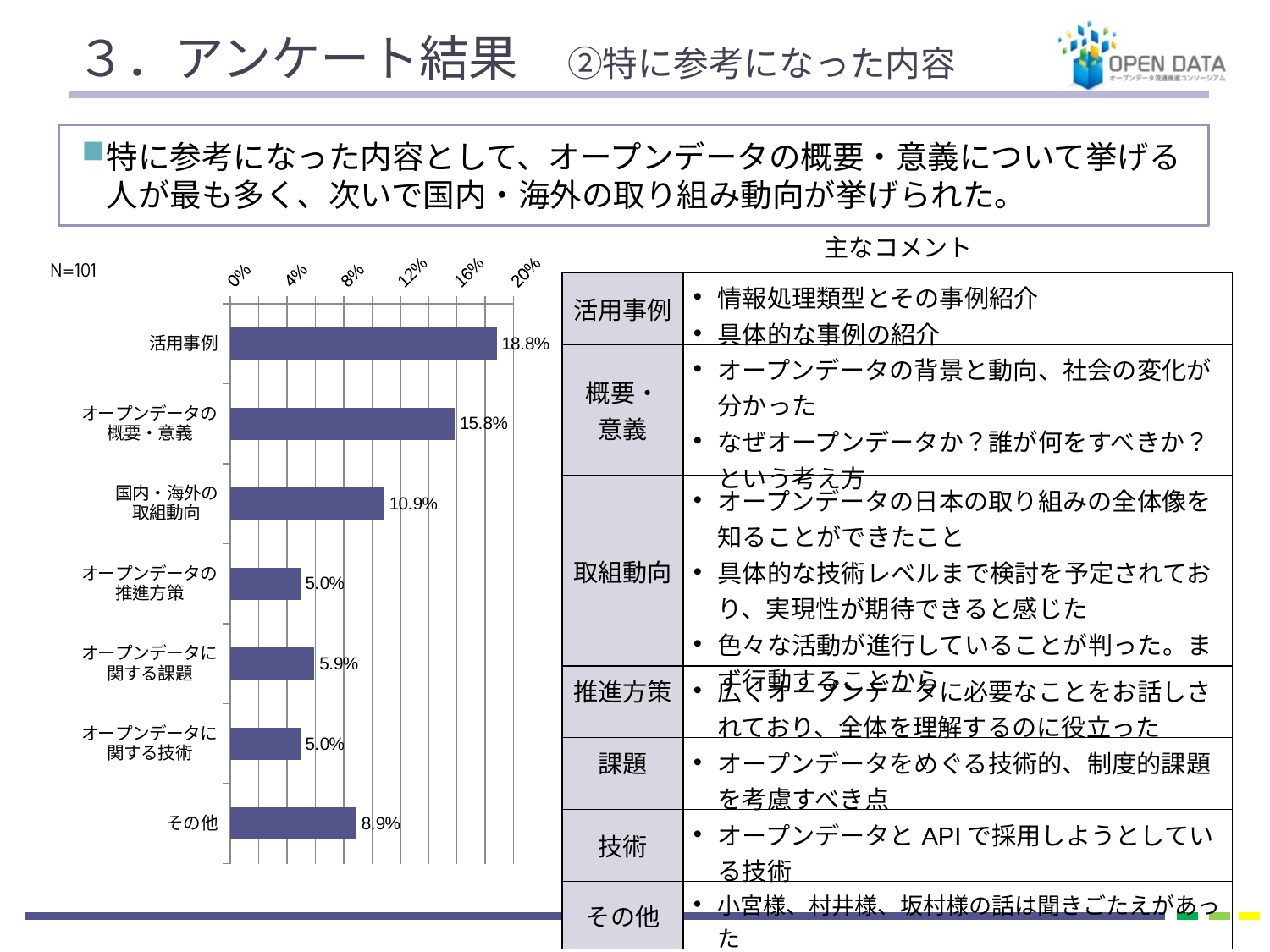

# ３．アンケート結果　②特に参考になった内容

特に参考になった内容として、オープンデータの概要・意義について挙げる人が最も多く、次いで国内・海外の取り組み動向が挙げられた。
主なコメント

### Chart

| Category |  |
|---|---|
| 活用事例 | 0.18811881188118812 |
| オープンデータの
概要・意義 | 0.15841584158415842 |
| 国内・海外の
取組動向 | 0.10891089108910891 |
| オープンデータの
推進方策 | 0.04950495049504951 |
| オープンデータに
関する課題 | 0.0594059405940594 |
| オープンデータに
関する技術 | 0.04950495049504951 |
| その他 | 0.0891089108910891 |
| 活用事例 | 情報処理類型とその事例紹介 具体的な事例の紹介 |
| --- | --- |
| 概要・ 意義 | オープンデータの背景と動向、社会の変化が分かった なぜオープンデータか？誰が何をすべきか？という考え方 |
| 取組動向 | オープンデータの日本の取り組みの全体像を知ることができたこと 具体的な技術レベルまで検討を予定されており、実現性が期待できると感じた 色々な活動が進行していることが判った。まず行動することから |
| 推進方策 | 広くオープンデータに必要なことをお話しされており、全体を理解するのに役立った |
| 課題 | オープンデータをめぐる技術的、制度的課題を考慮すべき点 |
| 技術 | オープンデータとAPIで採用しようとしている技術 |
| その他 | 小宮様、村井様、坂村様の話は聞きごたえがあった |
5